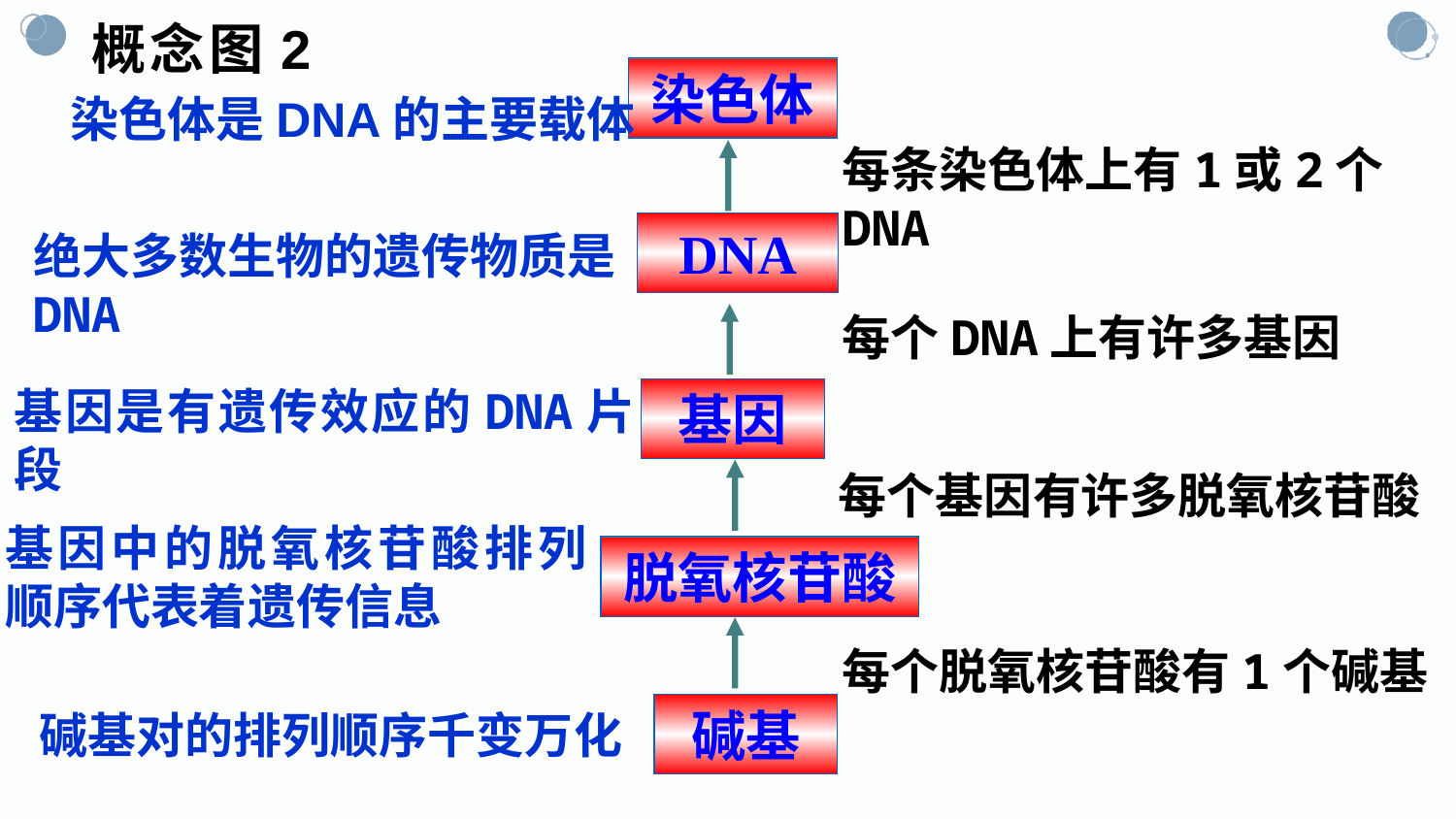

概念图2
染色体
染色体是DNA的主要载体
每条染色体上有1或2个DNA

DNA
绝大多数生物的遗传物质是DNA
每个DNA上有许多基因

基因是有遗传效应的DNA片段
基因
每个基因有许多脱氧核苷酸

基因中的脱氧核苷酸排列顺序代表着遗传信息
脱氧核苷酸

每个脱氧核苷酸有1个碱基
碱基
碱基对的排列顺序千变万化